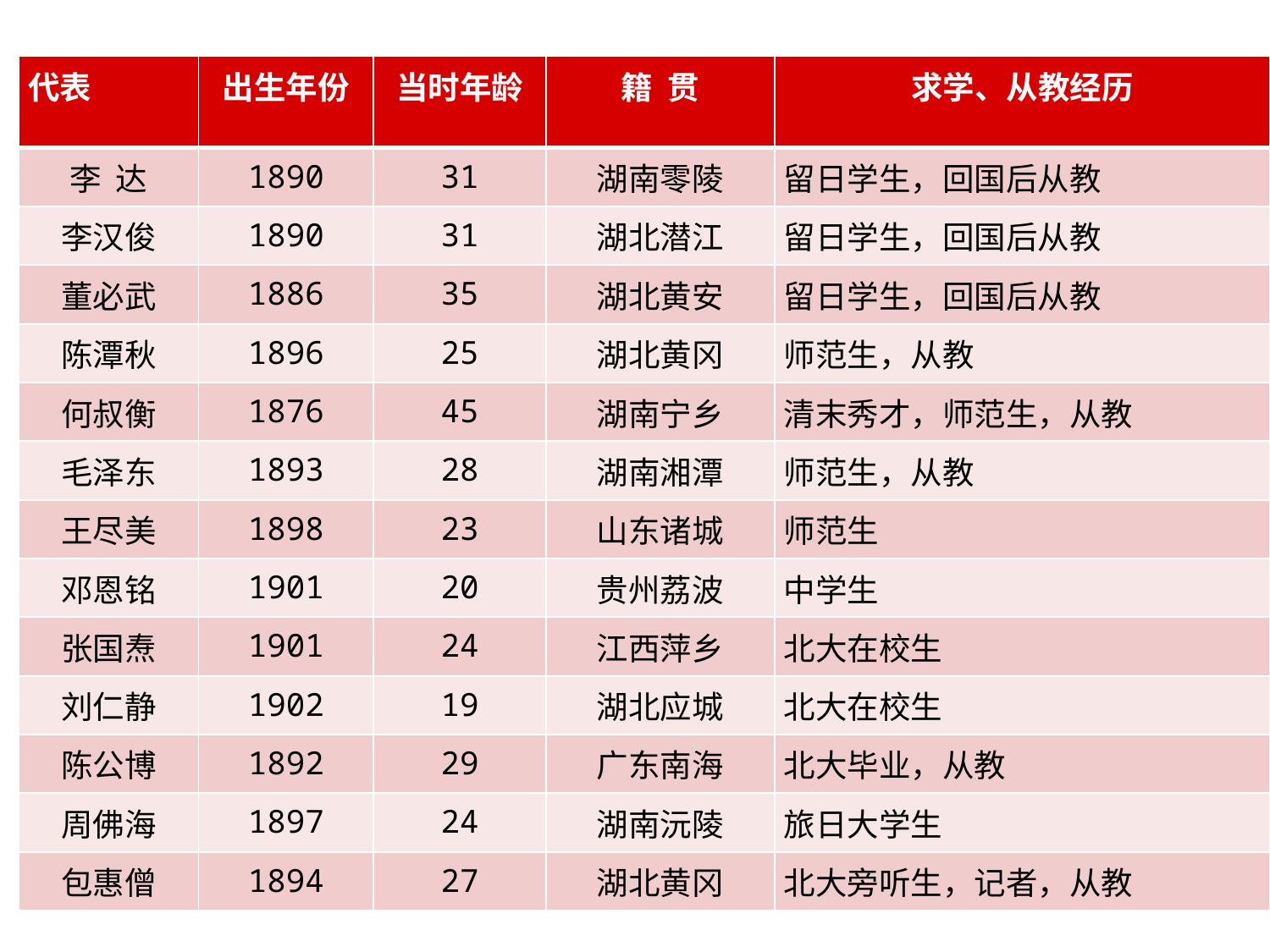

| 代表 | 出生年份 | 当时年龄 | 籍 贯 | 求学、从教经历 |
| --- | --- | --- | --- | --- |
| 李 达 | 1890 | 31 | 湖南零陵 | 留日学生，回国后从教 |
| 李汉俊 | 1890 | 31 | 湖北潜江 | 留日学生，回国后从教 |
| 董必武 | 1886 | 35 | 湖北黄安 | 留日学生，回国后从教 |
| 陈潭秋 | 1896 | 25 | 湖北黄冈 | 师范生，从教 |
| 何叔衡 | 1876 | 45 | 湖南宁乡 | 清末秀才，师范生，从教 |
| 毛泽东 | 1893 | 28 | 湖南湘潭 | 师范生，从教 |
| 王尽美 | 1898 | 23 | 山东诸城 | 师范生 |
| 邓恩铭 | 1901 | 20 | 贵州荔波 | 中学生 |
| 张国焘 | 1901 | 24 | 江西萍乡 | 北大在校生 |
| 刘仁静 | 1902 | 19 | 湖北应城 | 北大在校生 |
| 陈公博 | 1892 | 29 | 广东南海 | 北大毕业，从教 |
| 周佛海 | 1897 | 24 | 湖南沅陵 | 旅日大学生 |
| 包惠僧 | 1894 | 27 | 湖北黄冈 | 北大旁听生，记者，从教 |